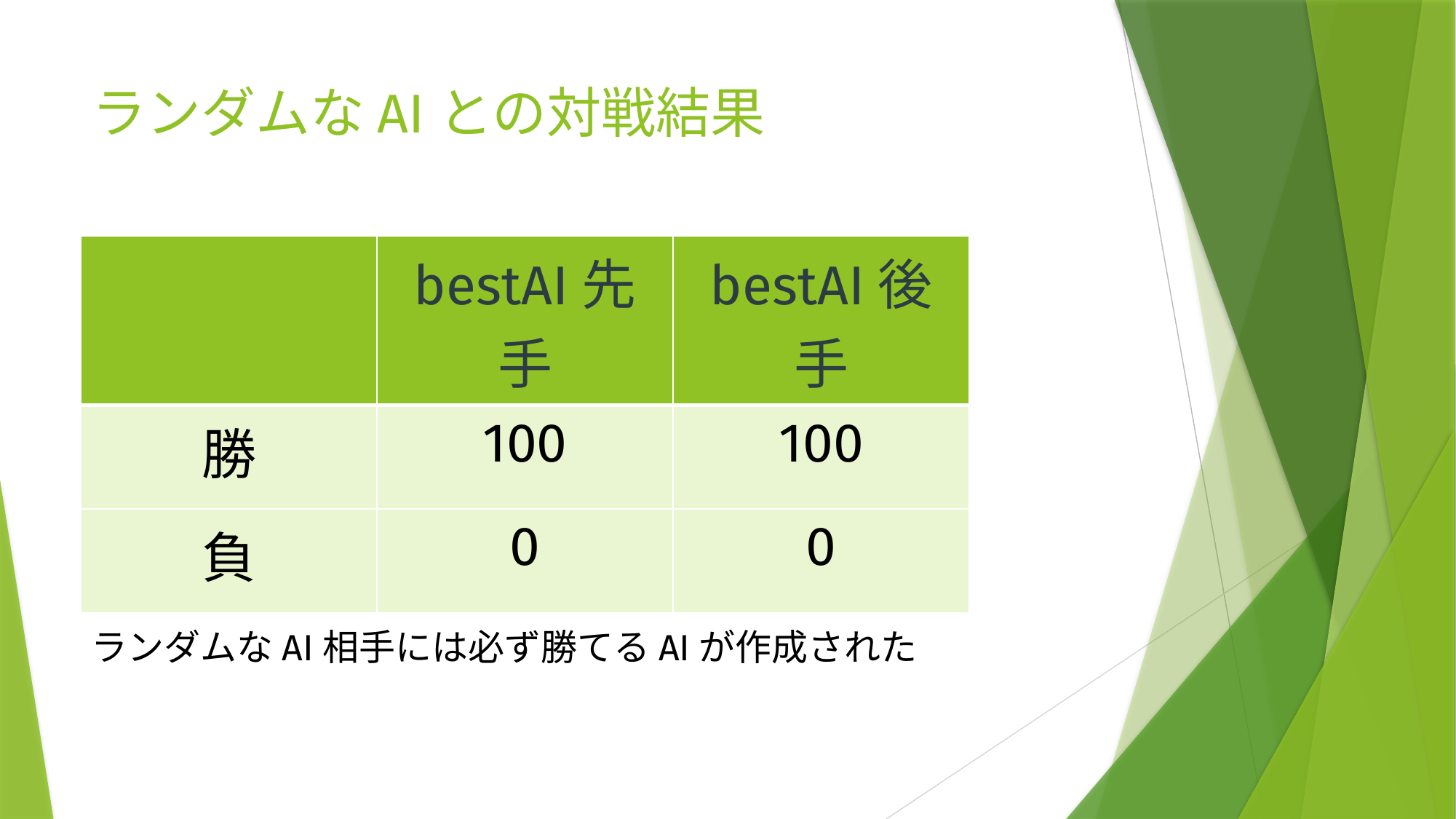

# ランダムなAIとの対戦結果
|  | bestAI先手 | bestAI後手 |
| --- | --- | --- |
| 勝 | 100 | 100 |
| 負 | 0 | 0 |

ランダムなAI相手には必ず勝てるAIが作成された